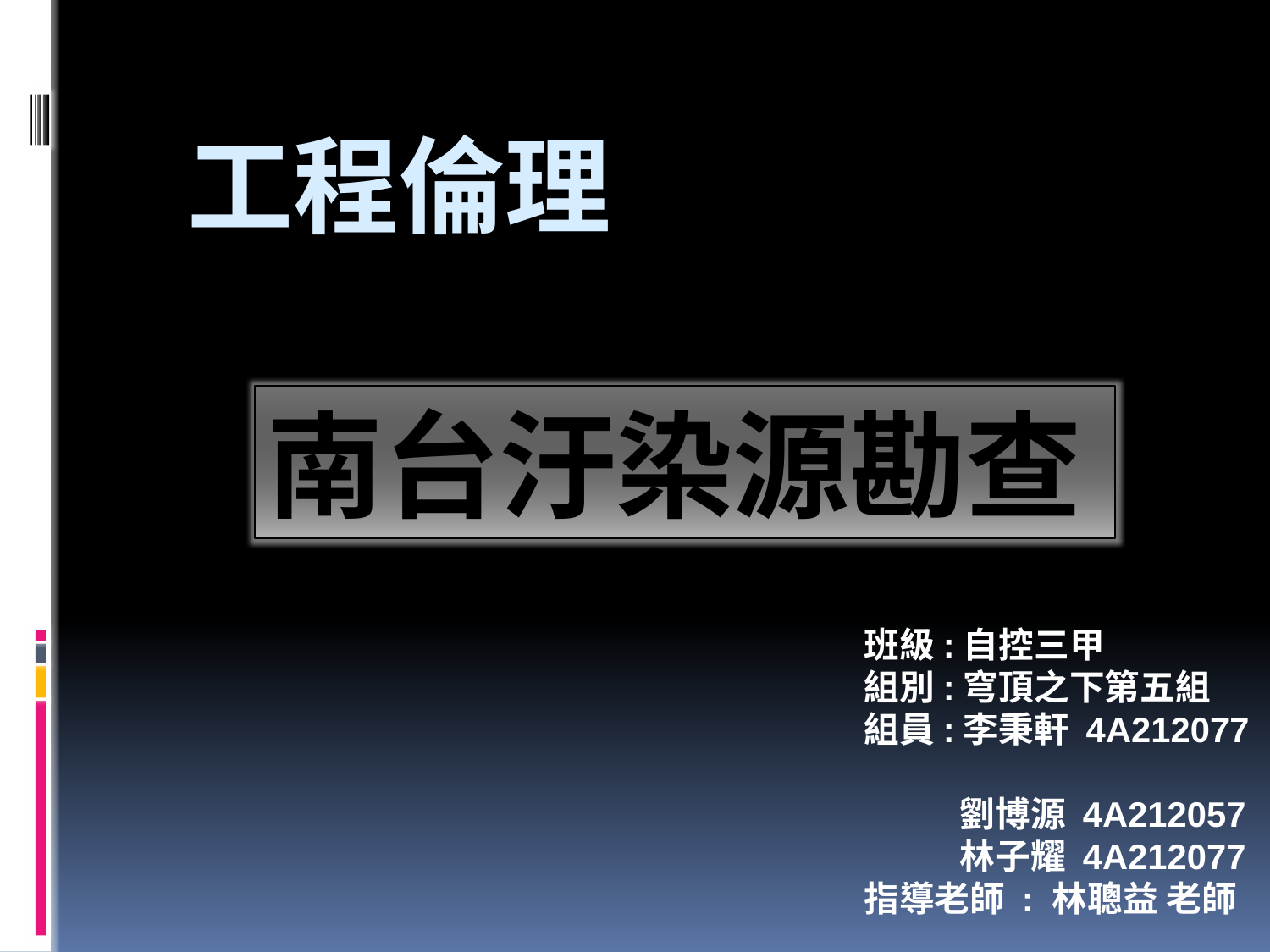

# 工程倫理
南台汙染源勘查
班級:自控三甲
組別:穹頂之下第五組
組員:李秉軒 4A212077
         劉博源 4A212057
         林子耀 4A212077
指導老師 : 林聰益 老師